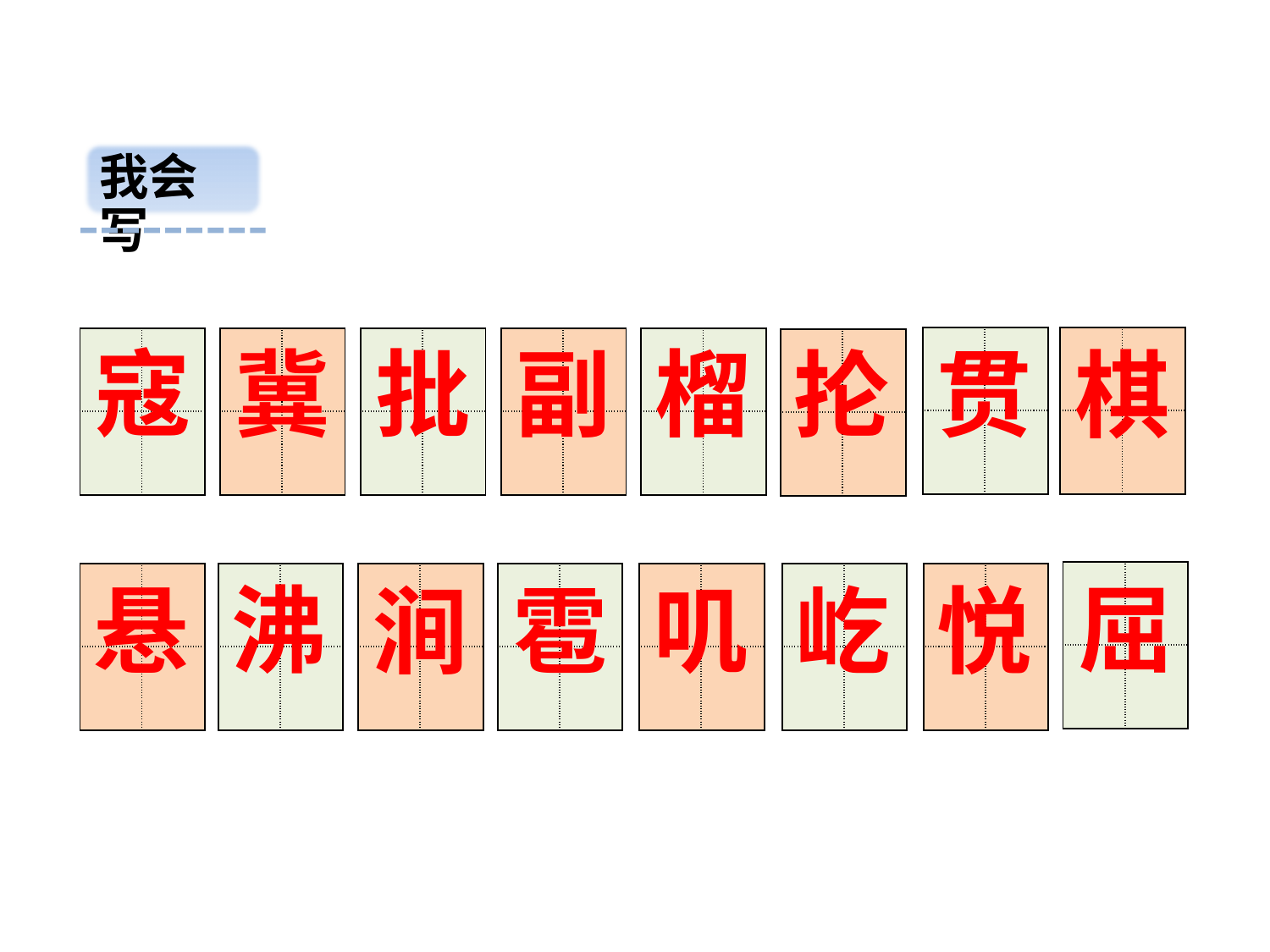

我会写

|  |  |
| --- | --- |
|  |  |
|  |  |
| --- | --- |
|  |  |
|  |  |
| --- | --- |
|  |  |
|  |  |
| --- | --- |
|  |  |
|  |  |
| --- | --- |
|  |  |
|  |  |
| --- | --- |
|  |  |
|  |  |
| --- | --- |
|  |  |
寇
冀
批
副
榴
贯
抡
棋
|  |  |
| --- | --- |
|  |  |
|  |  |
| --- | --- |
|  |  |
屈
|  |  |
| --- | --- |
|  |  |
|  |  |
| --- | --- |
|  |  |
|  |  |
| --- | --- |
|  |  |
|  |  |
| --- | --- |
|  |  |
|  |  |
| --- | --- |
|  |  |
|  |  |
| --- | --- |
|  |  |
|  |  |
| --- | --- |
|  |  |
悬
沸
叽
雹
涧
屹
悦